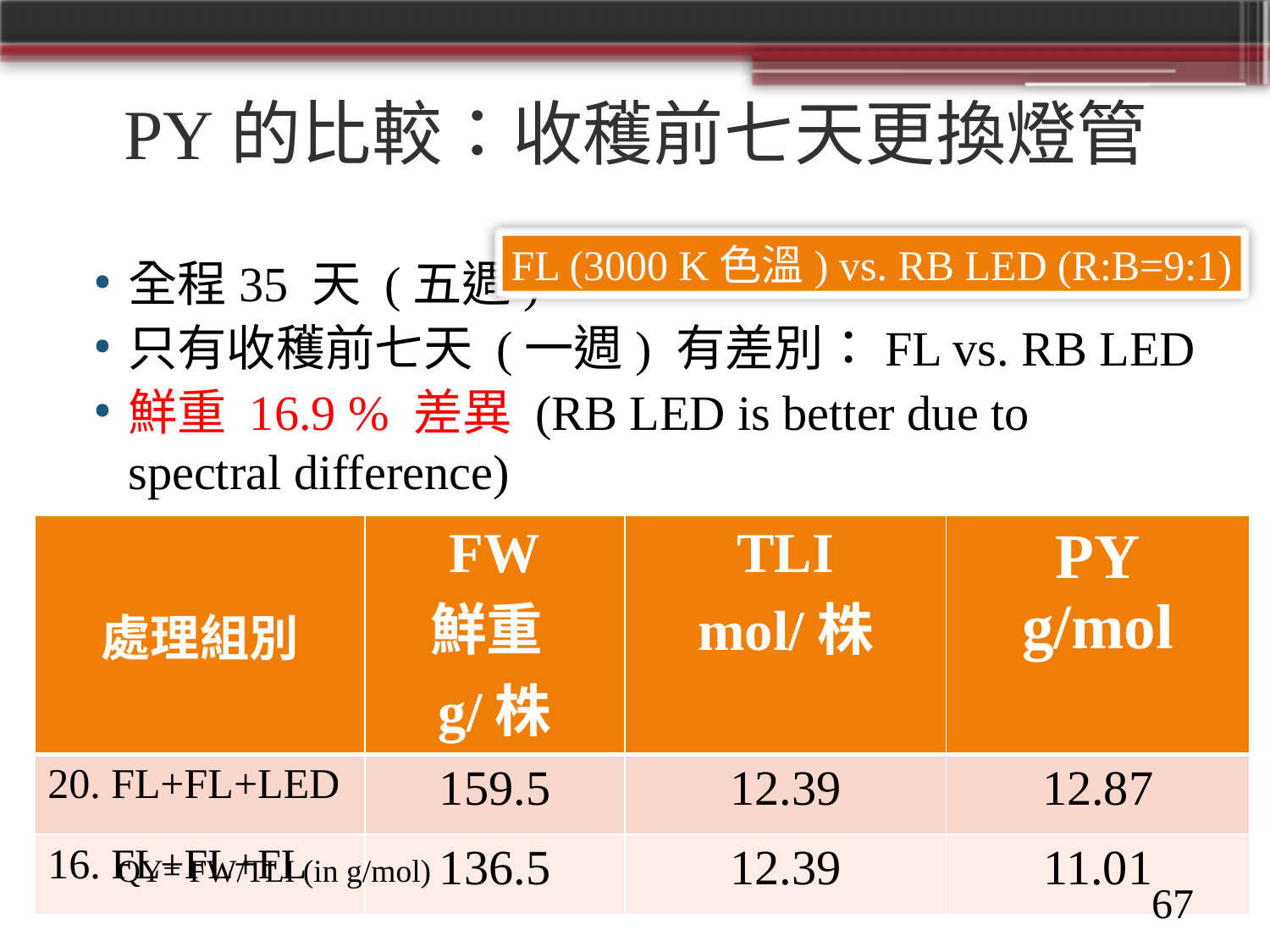

# PY的比較：收穫前七天更換燈管
FL (3000 K色溫) vs. RB LED (R:B=9:1)
全程35 天 (五週)
只有收穫前七天 (一週) 有差別：FL vs. RB LED
鮮重 16.9 % 差異 (RB LED is better due to spectral difference)
| 處理組別 | FW 鮮重g/株 | TLI mol/株 | PY g/mol |
| --- | --- | --- | --- |
| 20. FL+FL+LED | 159.5 | 12.39 | 12.87 |
| 16. FL+FL+FL | 136.5 | 12.39 | 11.01 |
QY= FW/TLI (in g/mol)
67